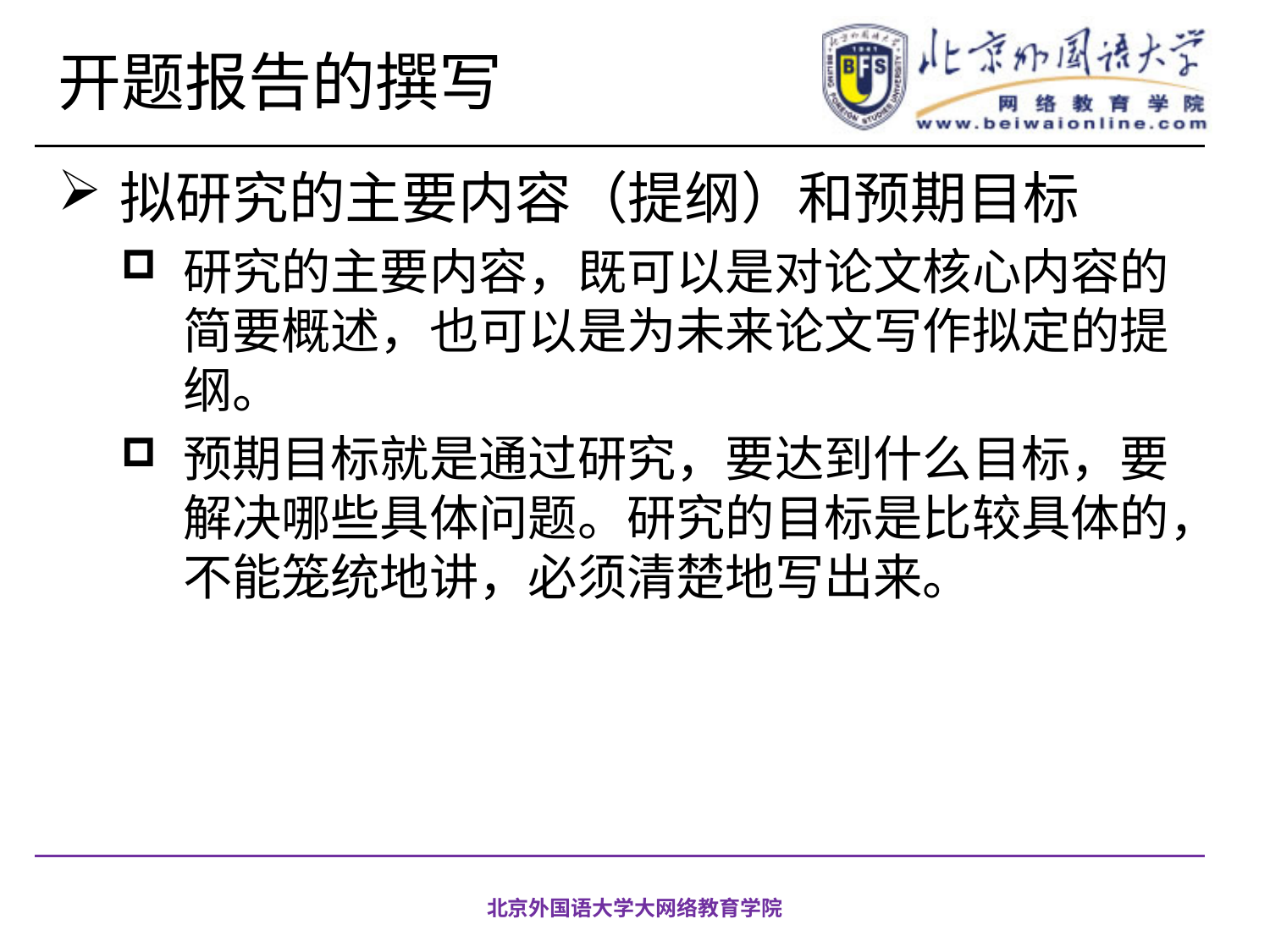

# 开题报告的撰写
拟研究的主要内容（提纲）和预期目标
研究的主要内容，既可以是对论文核心内容的简要概述，也可以是为未来论文写作拟定的提纲。
预期目标就是通过研究，要达到什么目标，要解决哪些具体问题。研究的目标是比较具体的，不能笼统地讲，必须清楚地写出来。

北京外国语大学大网络教育学院
37